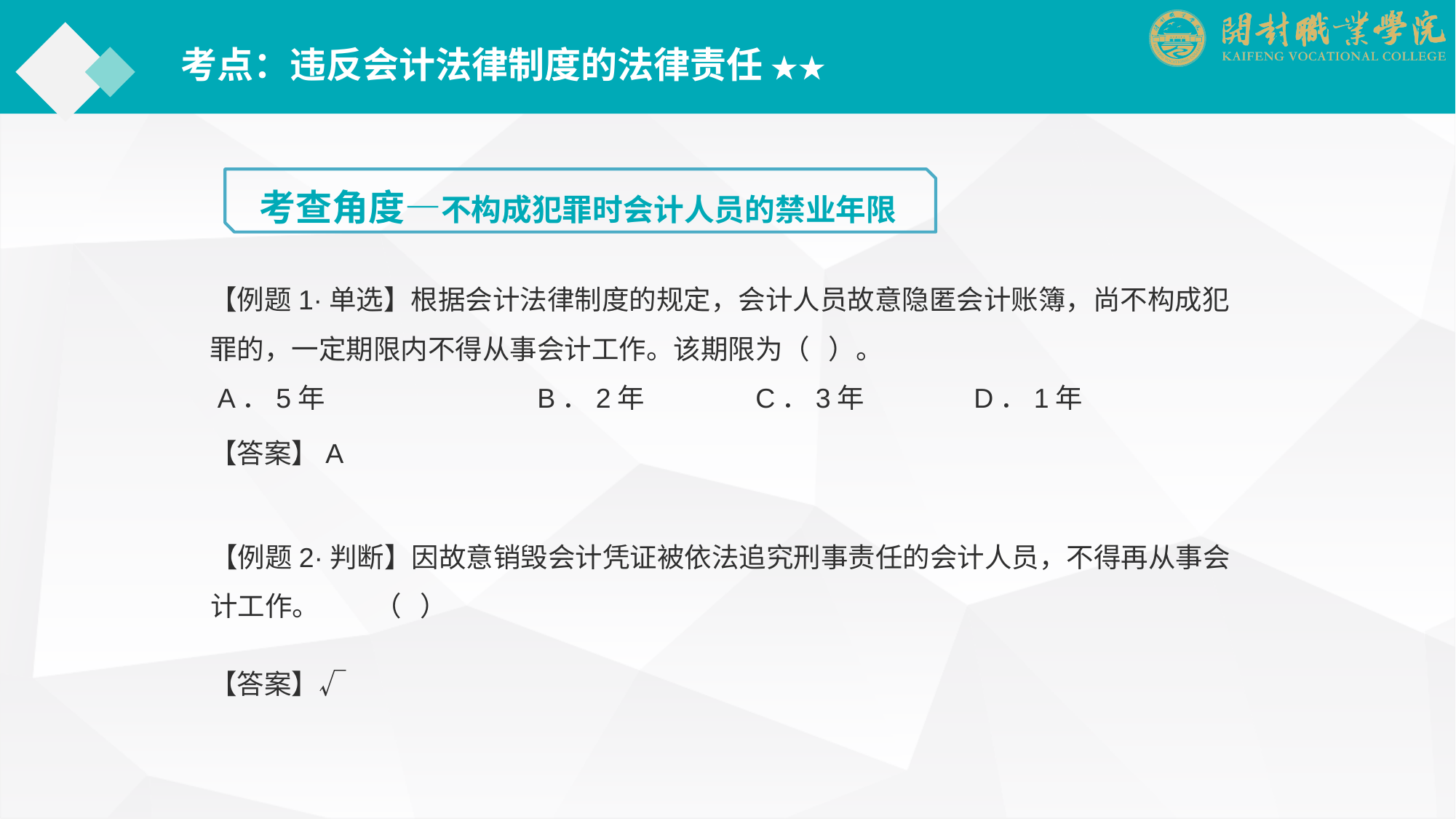

考点：违反会计法律制度的法律责任 ★★

考查角度—不构成犯罪时会计人员的禁业年限
【例题1·单选】根据会计法律制度的规定，会计人员故意隐匿会计账簿，尚不构成犯罪的，一定期限内不得从事会计工作。该期限为（   ）。
 A．5年		B．2年		C．3年		D．1年
【答案】A
【例题2·判断】因故意销毁会计凭证被依法追究刑事责任的会计人员，不得再从事会计工作。　　（   ）
【答案】√